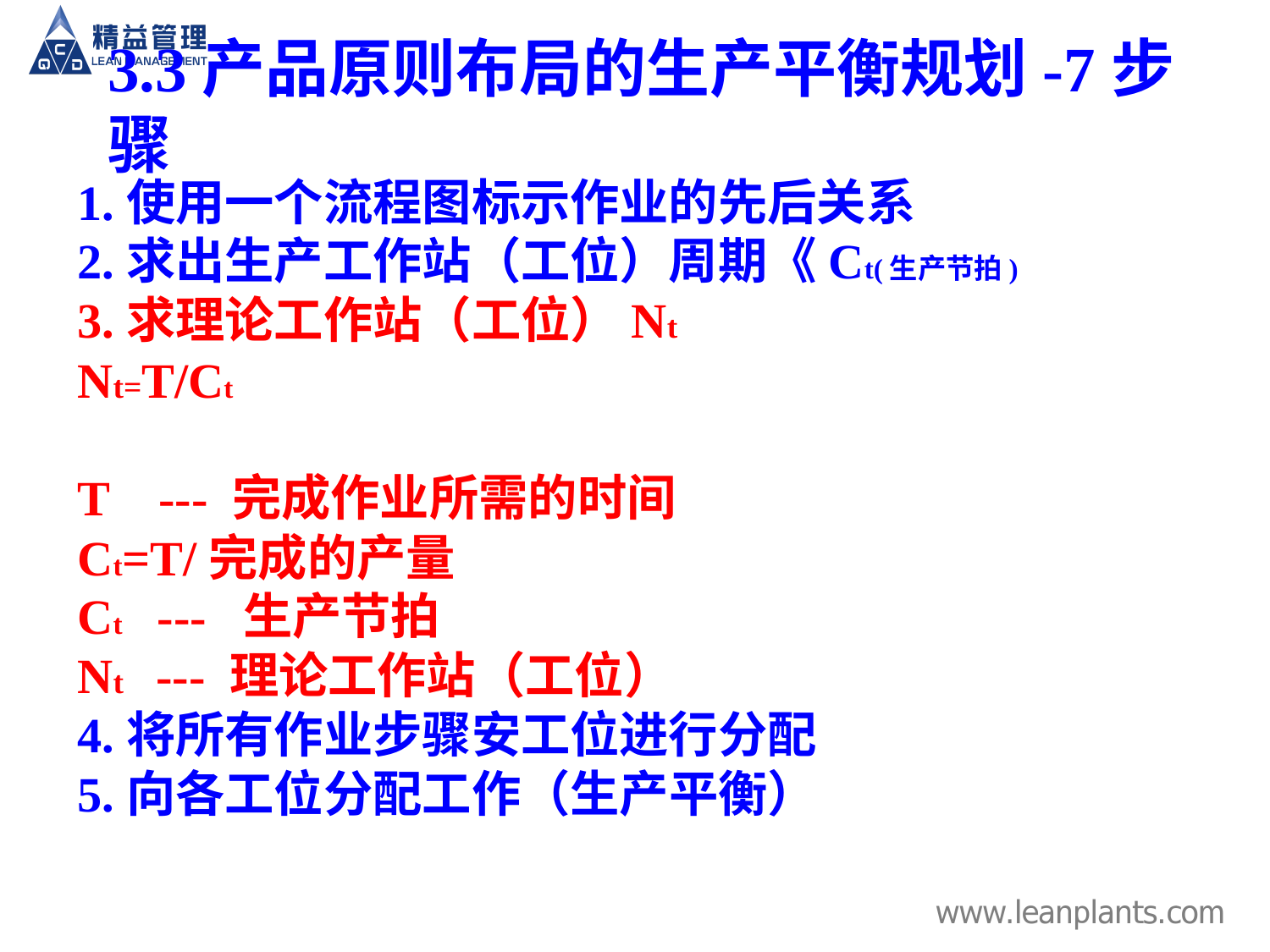

# 3.3产品原则布局的生产平衡规划-7步骤
1.使用一个流程图标示作业的先后关系
2.求出生产工作站（工位）周期《Ct(生产节拍)
3.求理论工作站（工位）Nt
Nt=T/Ct
T    --- 完成作业所需的时间
Ct=T/完成的产量
Ct     ---  生产节拍
Nt    --- 理论工作站（工位）
4.将所有作业步骤安工位进行分配
5.向各工位分配工作（生产平衡）